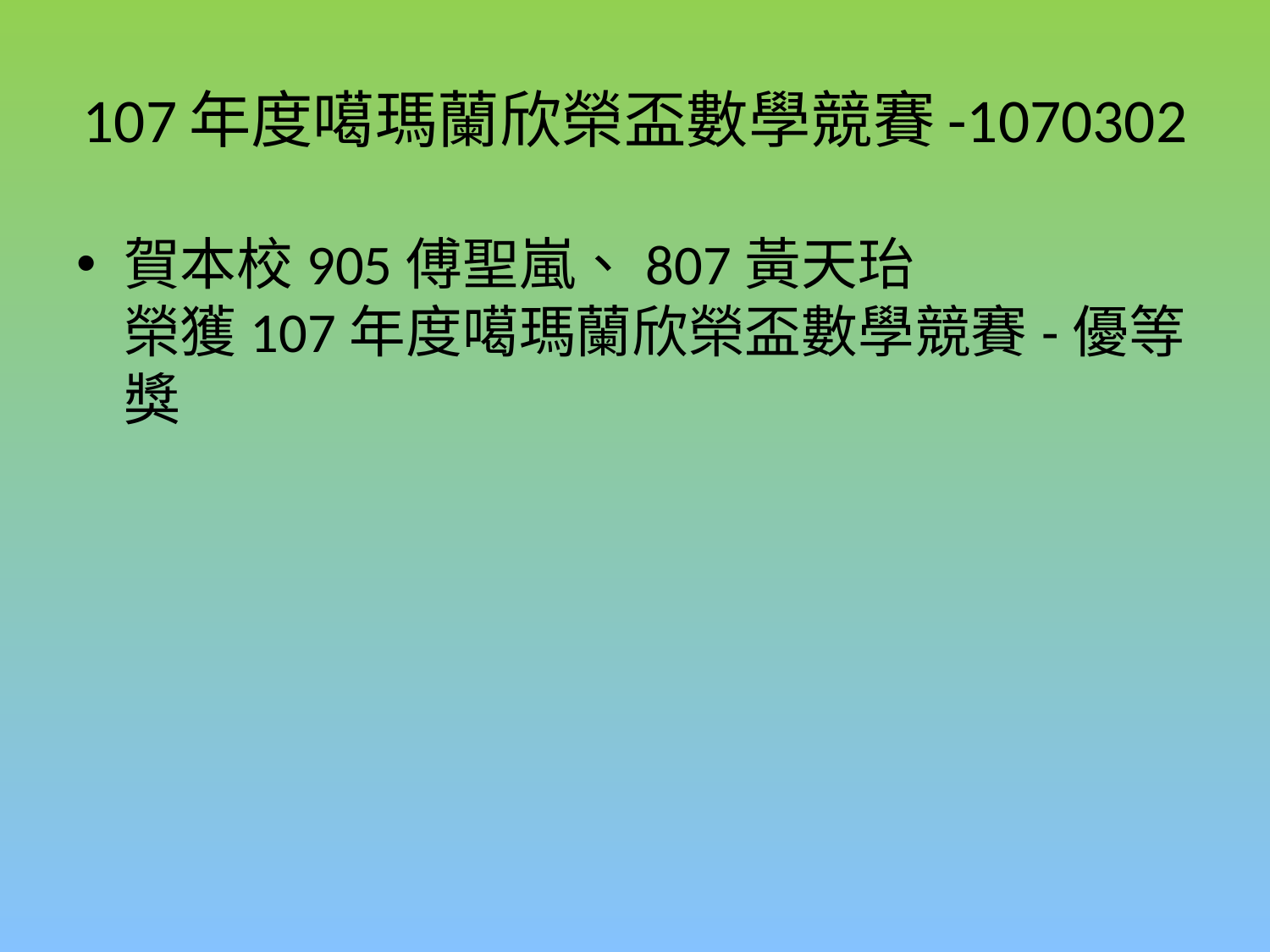

# 107年度噶瑪蘭欣榮盃數學競賽-1070302
賀本校905傅聖嵐、807黃天珆
榮獲107年度噶瑪蘭欣榮盃數學競賽-優等獎